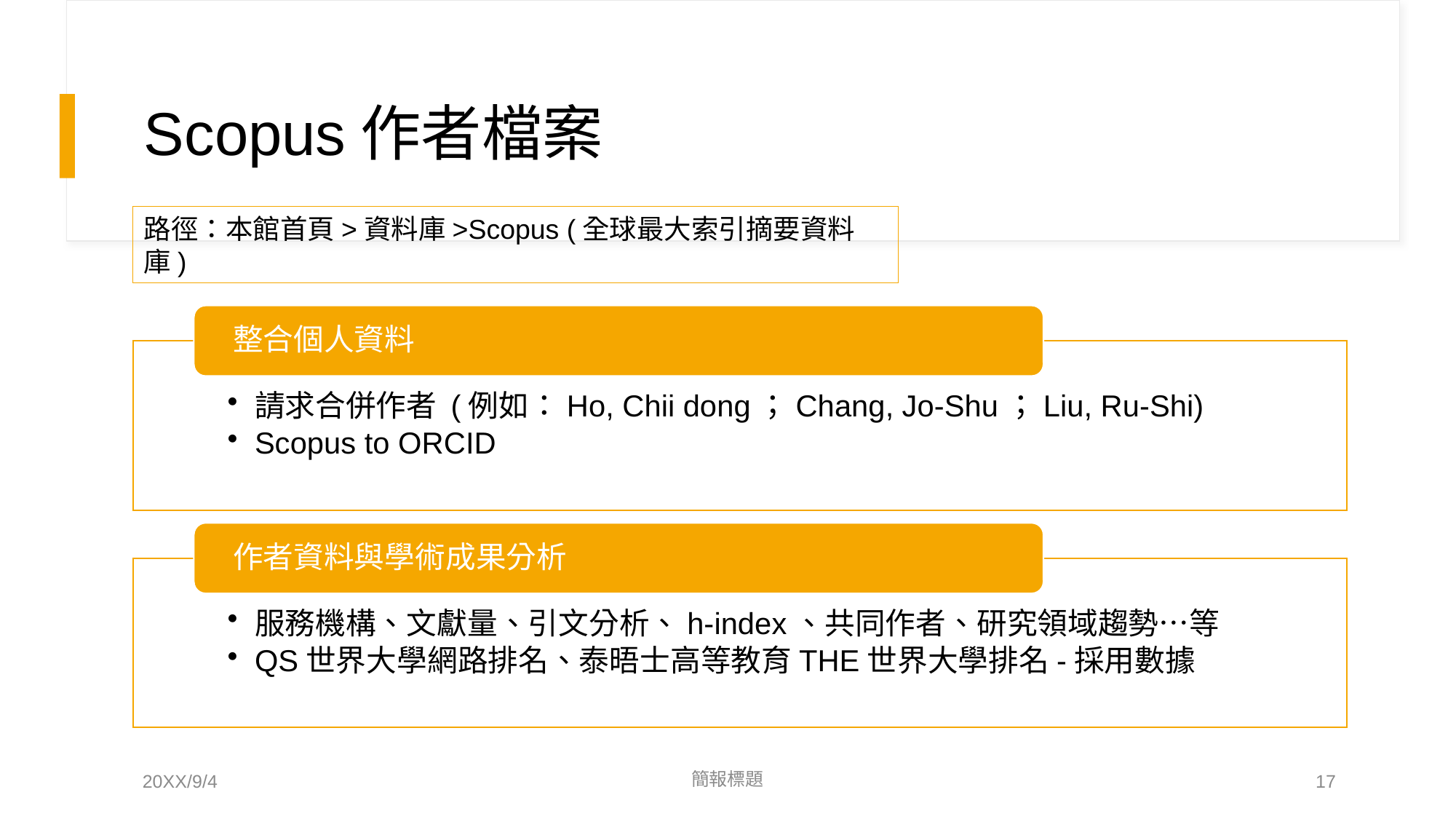

# Scopus作者檔案
路徑：本館首頁>資料庫>Scopus (全球最大索引摘要資料庫)
請求合併作者 (例如：Ho, Chii dong；Chang, Jo-Shu；Liu, Ru-Shi)
Scopus to ORCID
整合個人資料
服務機構、文獻量、引文分析、h-index、共同作者、研究領域趨勢…等
QS世界大學網路排名、泰晤士高等教育THE世界大學排名-採用數據
作者資料與學術成果分析
20XX/9/4
簡報標題
17